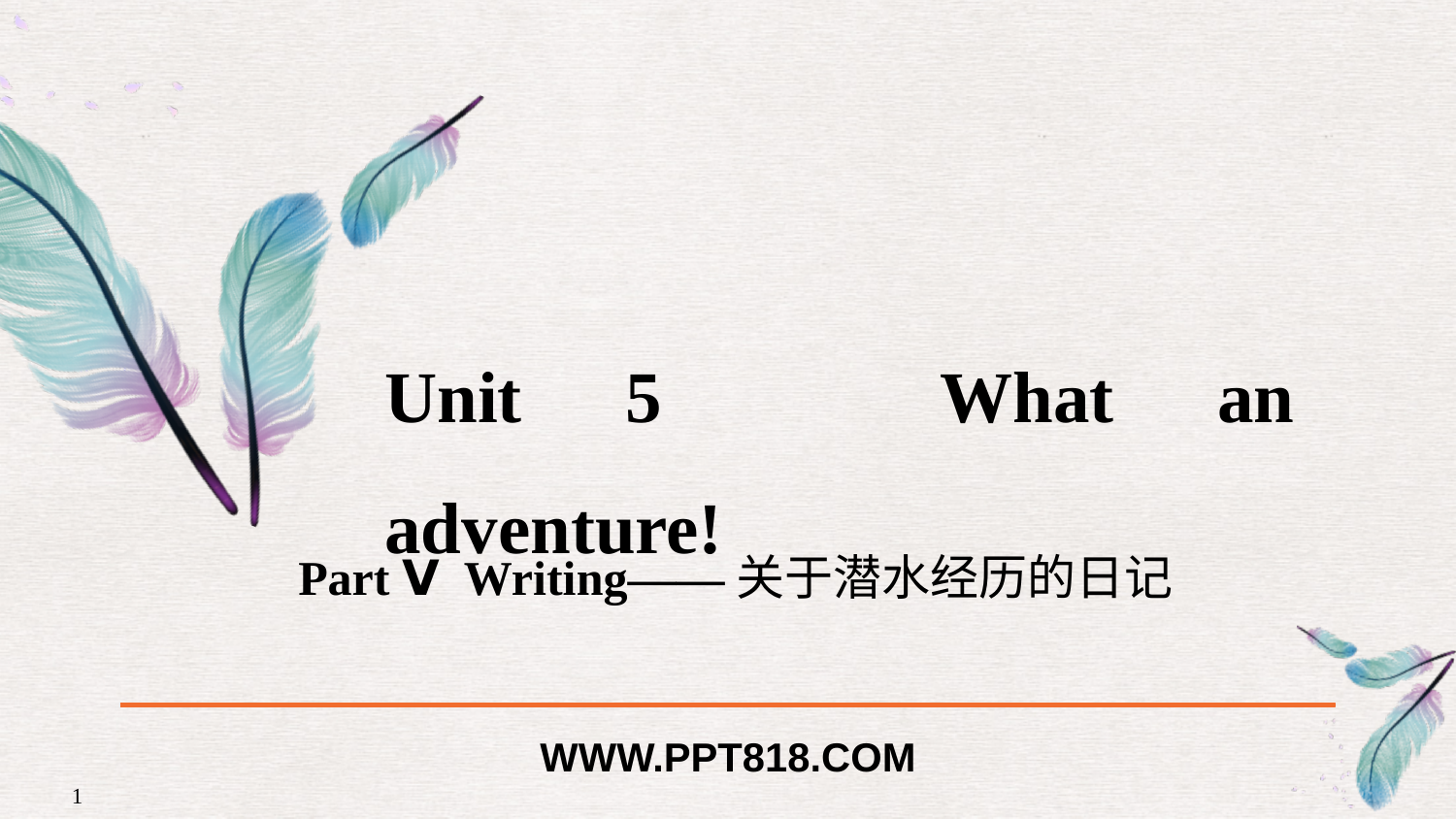

Unit 5　What an adventure!
Part Ⅴ  Writing——关于潜水经历的日记
WWW.PPT818.COM